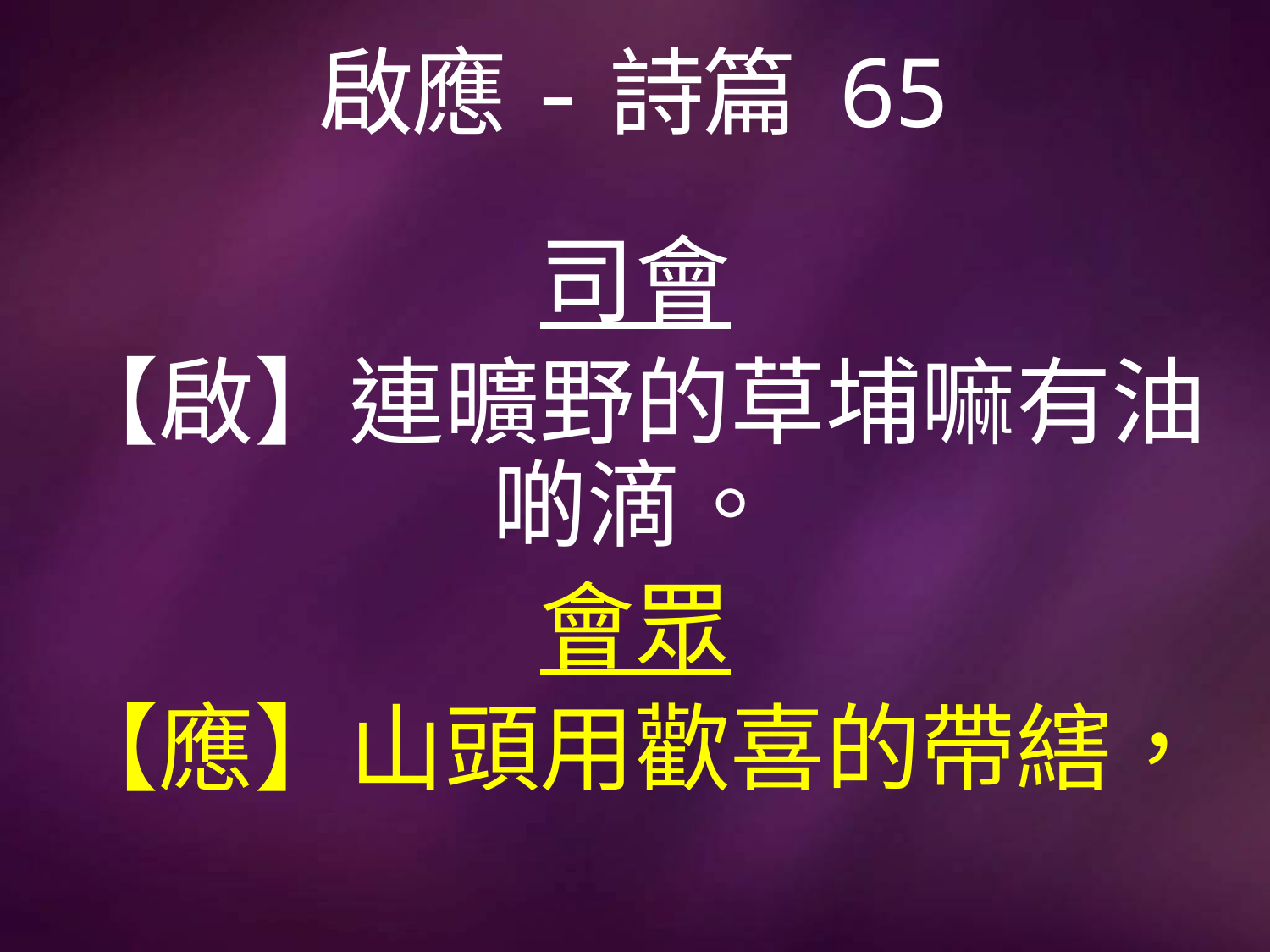

# 啟應-詩篇 65
司會
【啟】連曠野的草埔嘛有油啲滴。
會眾
【應】山頭用歡喜的帶縖，